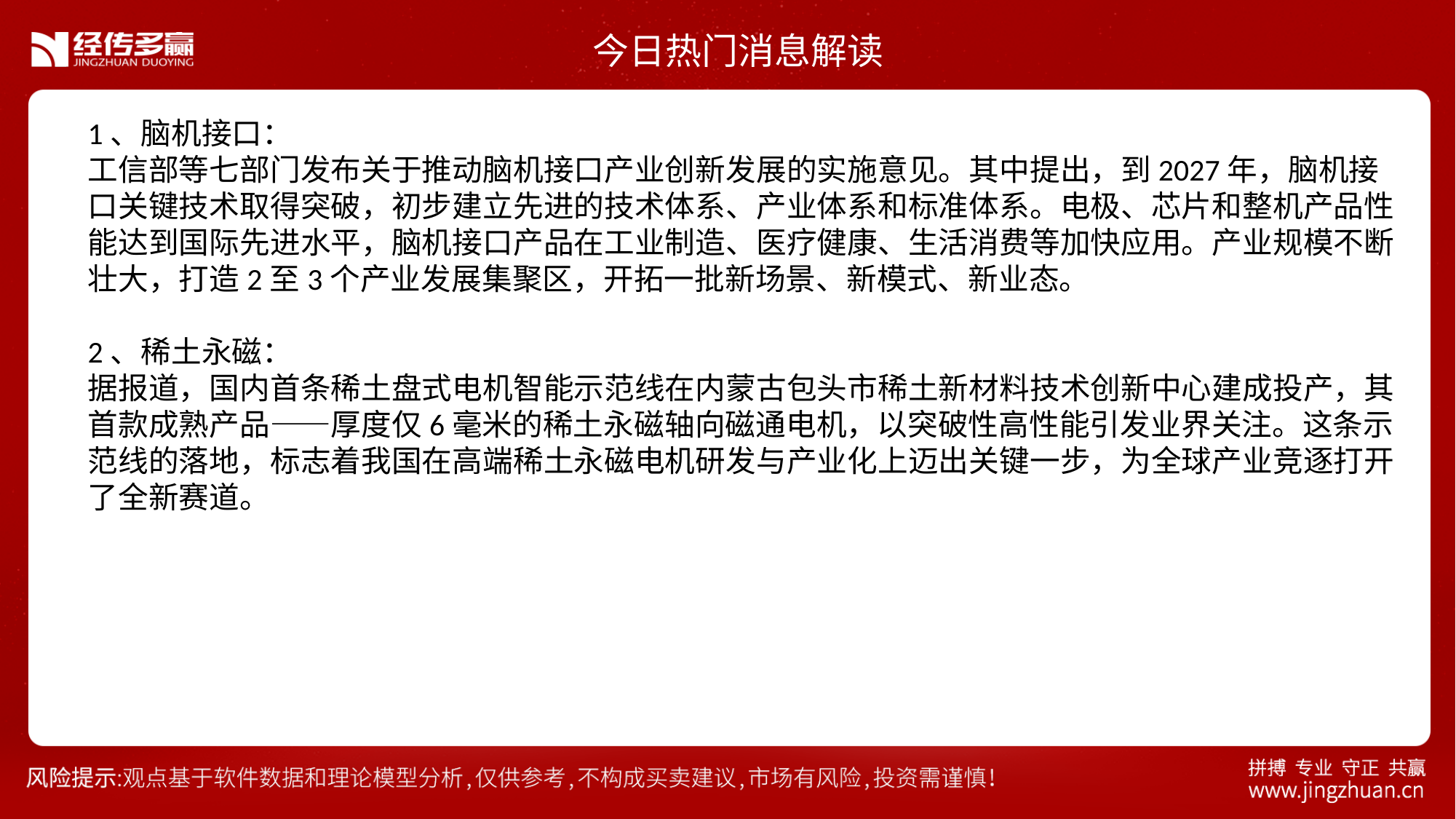

今日热门消息解读
1、脑机接口：
工信部等七部门发布关于推动脑机接口产业创新发展的实施意见。其中提出，到2027年，脑机接口关键技术取得突破，初步建立先进的技术体系、产业体系和标准体系。电极、芯片和整机产品性能达到国际先进水平，脑机接口产品在工业制造、医疗健康、生活消费等加快应用。产业规模不断壮大，打造2至3个产业发展集聚区，开拓一批新场景、新模式、新业态。

2、稀土永磁：
据报道，国内首条稀土盘式电机智能示范线在内蒙古包头市稀土新材料技术创新中心建成投产，其首款成熟产品——厚度仅6毫米的稀土永磁轴向磁通电机，以突破性高性能引发业界关注。这条示范线的落地，标志着我国在高端稀土永磁电机研发与产业化上迈出关键一步，为全球产业竞逐打开了全新赛道。